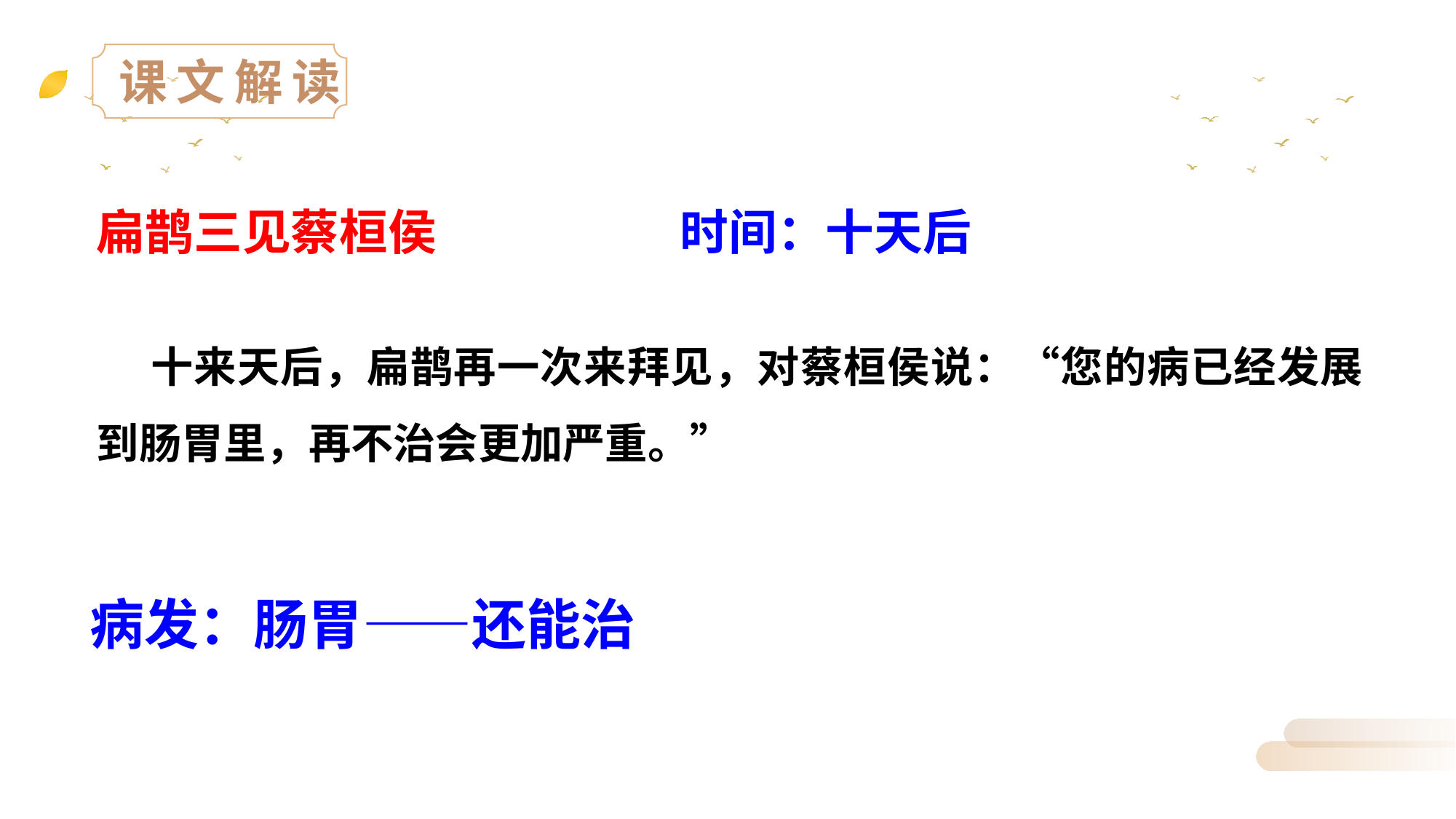

课文解读
扁鹊三见蔡桓侯
时间：十天后
    十来天后，扁鹊再一次来拜见，对蔡桓侯说：“您的病已经发展到肠胃里，再不治会更加严重。”
病发：肠胃——还能治